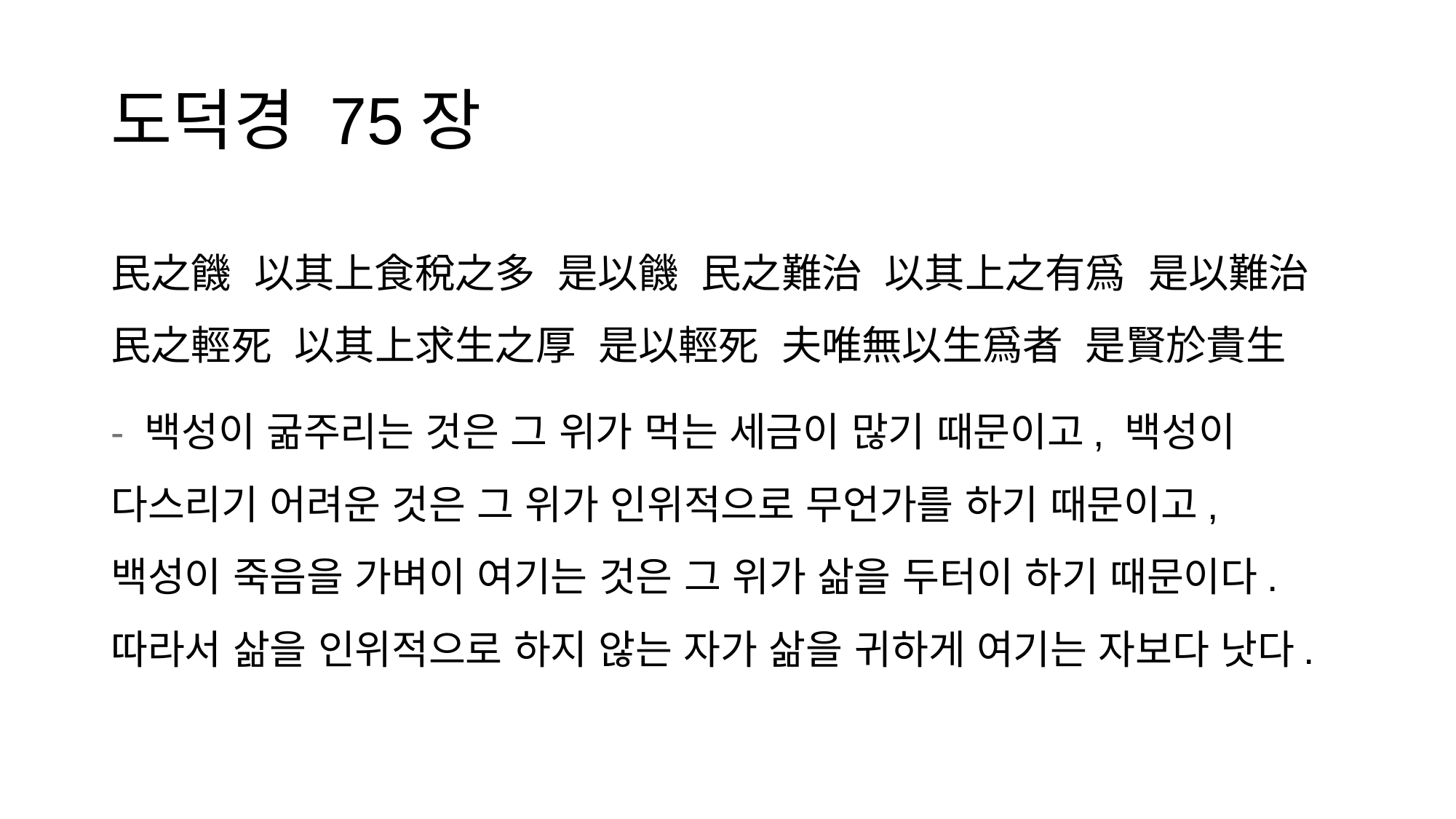

# 도덕경 75장
民之饑  以其上食稅之多  是以饑  民之難治  以其上之有爲  是以難治  民之輕死  以其上求生之厚  是以輕死  夫唯無以生爲者  是賢於貴生
- 백성이 굶주리는 것은 그 위가 먹는 세금이 많기 때문이고, 백성이 다스리기 어려운 것은 그 위가 인위적으로 무언가를 하기 때문이고, 백성이 죽음을 가벼이 여기는 것은 그 위가 삶을 두터이 하기 때문이다. 따라서 삶을 인위적으로 하지 않는 자가 삶을 귀하게 여기는 자보다 낫다.